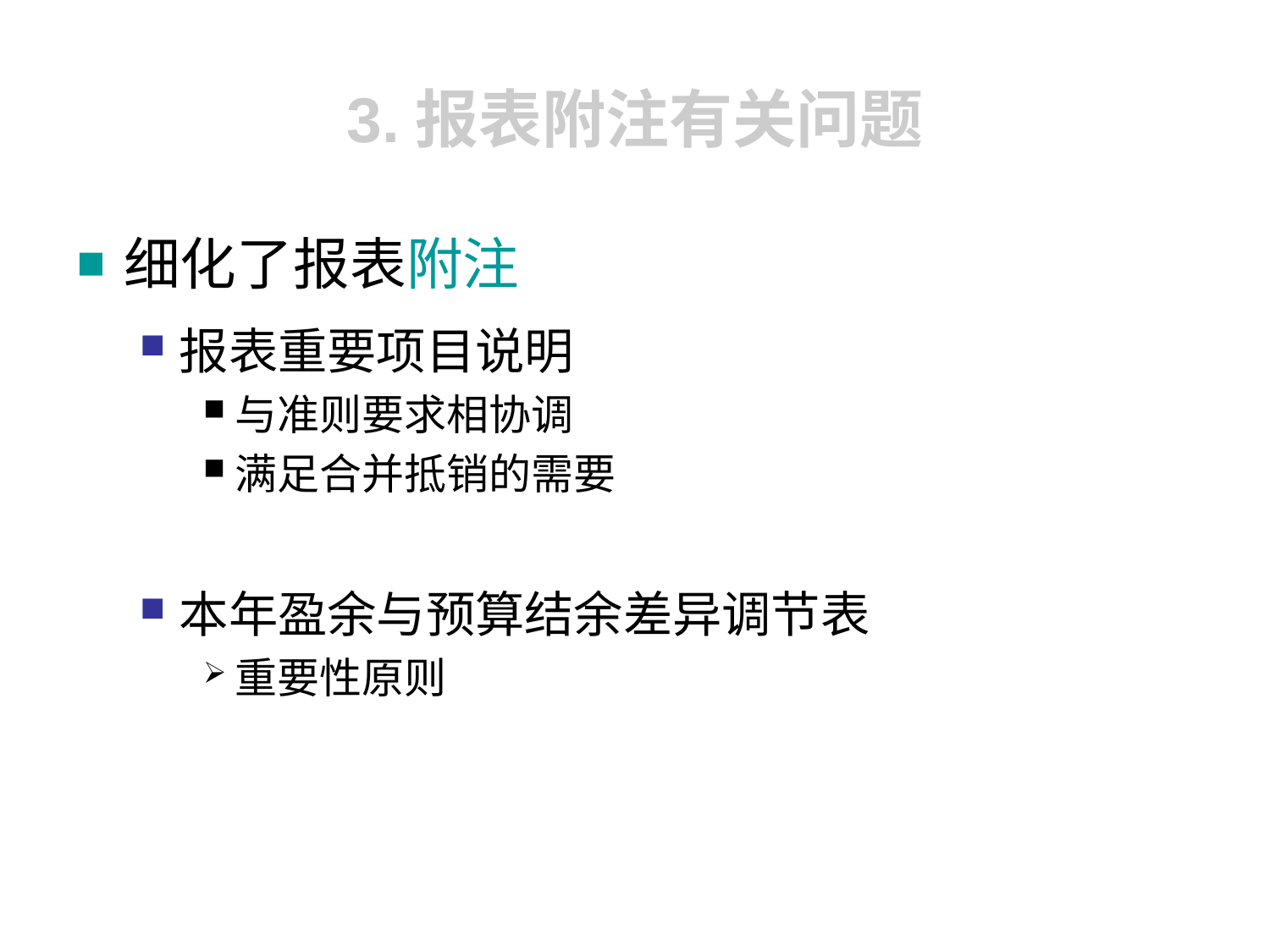

# 3.报表附注有关问题
细化了报表附注
报表重要项目说明
与准则要求相协调
满足合并抵销的需要

本年盈余与预算结余差异调节表
重要性原则
201